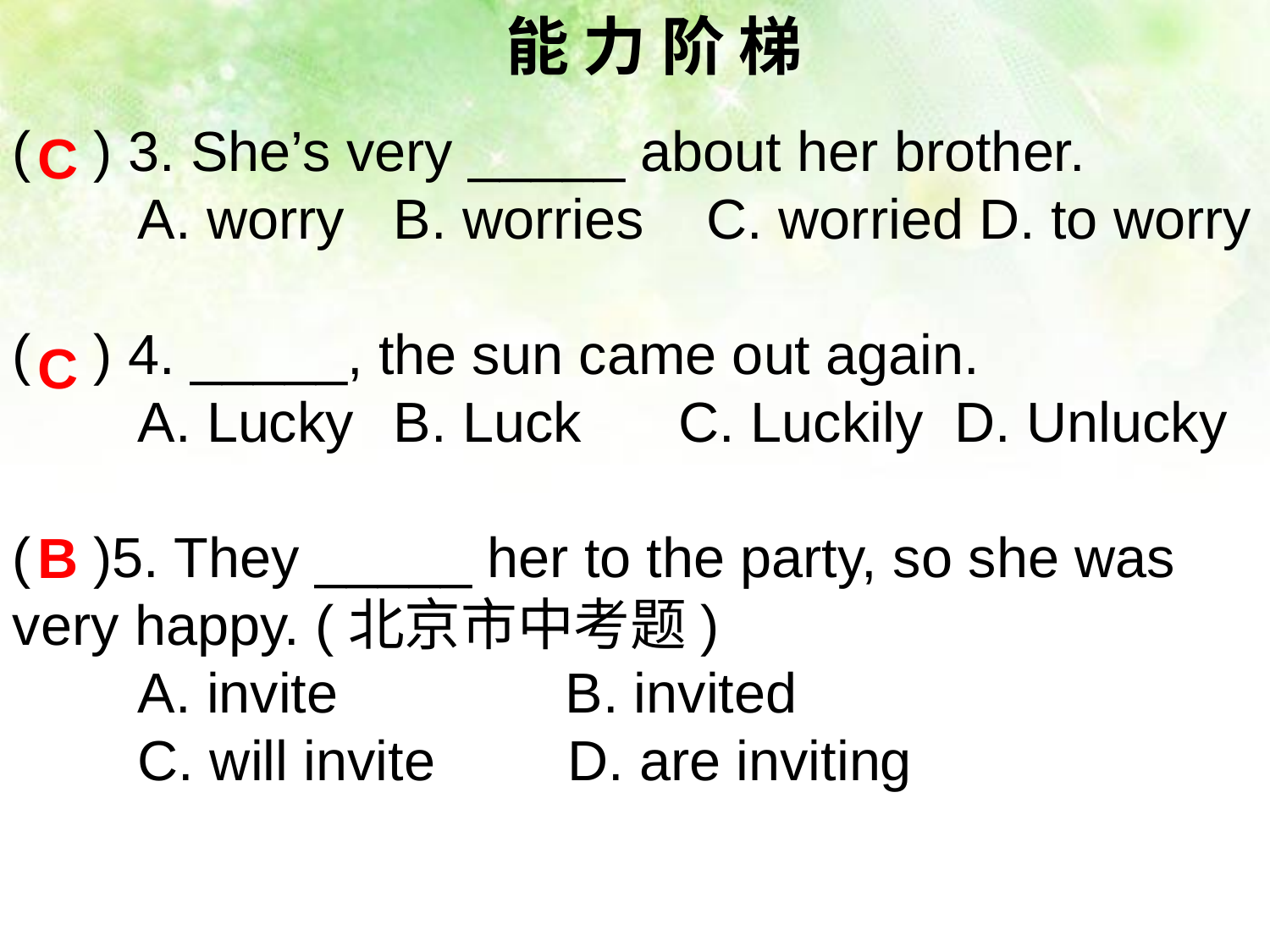

能 力 阶 梯
(    ) 3. She’s very _____ about her brother.
        A. worry 	B. worries    C. worried D. to worry

(    ) 4. _____, the sun came out again.
        A. Lucky 	B. Luck	  C. Luckily  D. Unlucky

(    )5. They _____ her to the party, so she was very happy. (北京市中考题)
        A. invite 	           B. invited
        C. will invite 	   D. are inviting
C
C
B